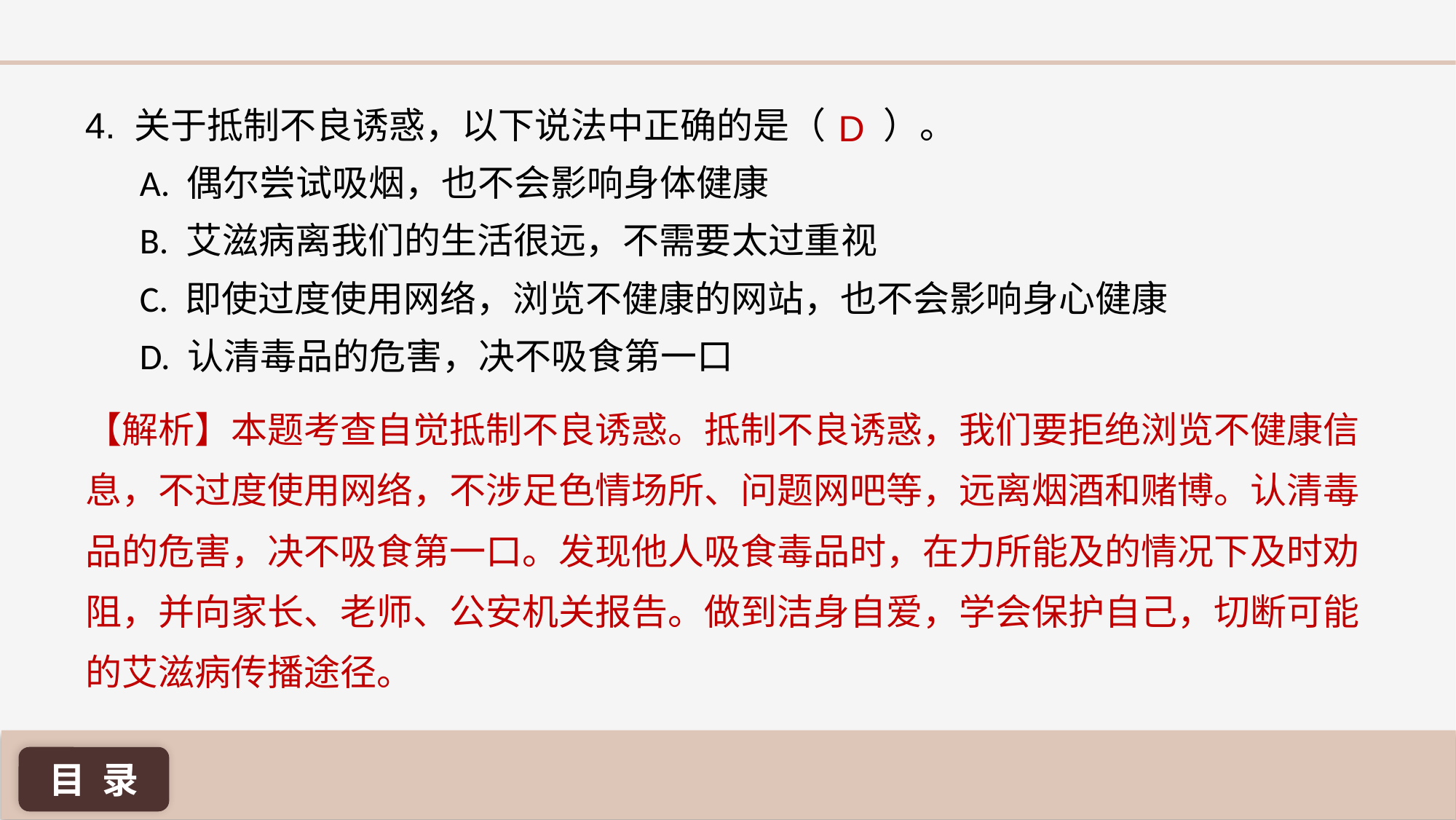

4. 关于抵制不良诱惑，以下说法中正确的是（       ）。
A. 偶尔尝试吸烟，也不会影响身体健康
B. 艾滋病离我们的生活很远，不需要太过重视
C. 即使过度使用网络，浏览不健康的网站，也不会影响身心健康
D. 认清毒品的危害，决不吸食第一口
D
【解析】本题考查自觉抵制不良诱惑。抵制不良诱惑，我们要拒绝浏览不健康信息，不过度使用网络，不涉足色情场所、问题网吧等，远离烟酒和赌博。认清毒品的危害，决不吸食第一口。发现他人吸食毒品时，在力所能及的情况下及时劝阻，并向家长、老师、公安机关报告。做到洁身自爱，学会保护自己，切断可能的艾滋病传播途径。